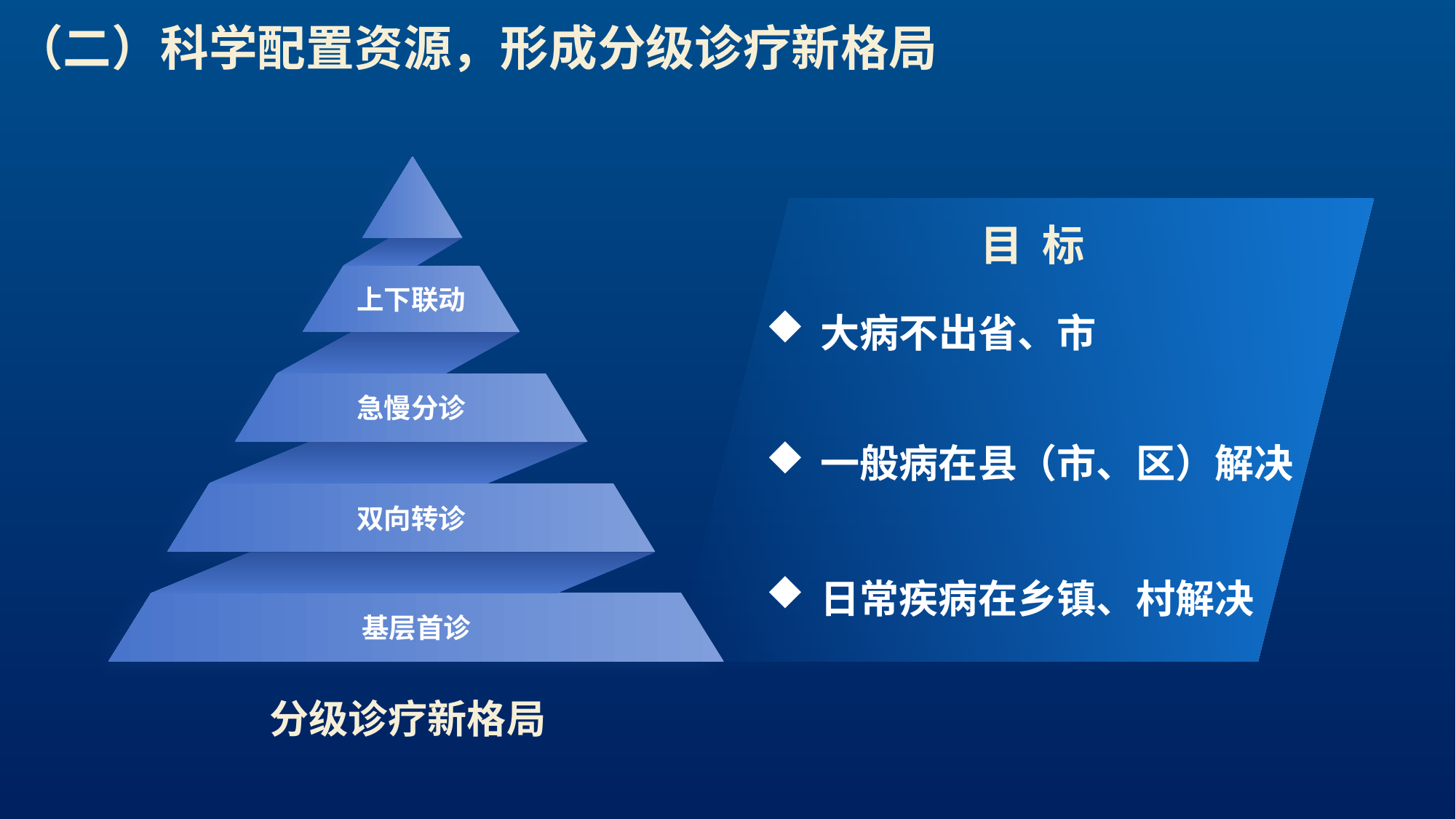

（二）科学配置资源，形成分级诊疗新格局

目  标

上下联动
大病不出省、市
一般病在县（市、区）解决
日常疾病在乡镇、村解决

急慢分诊

双向转诊

基层首诊
分级诊疗新格局